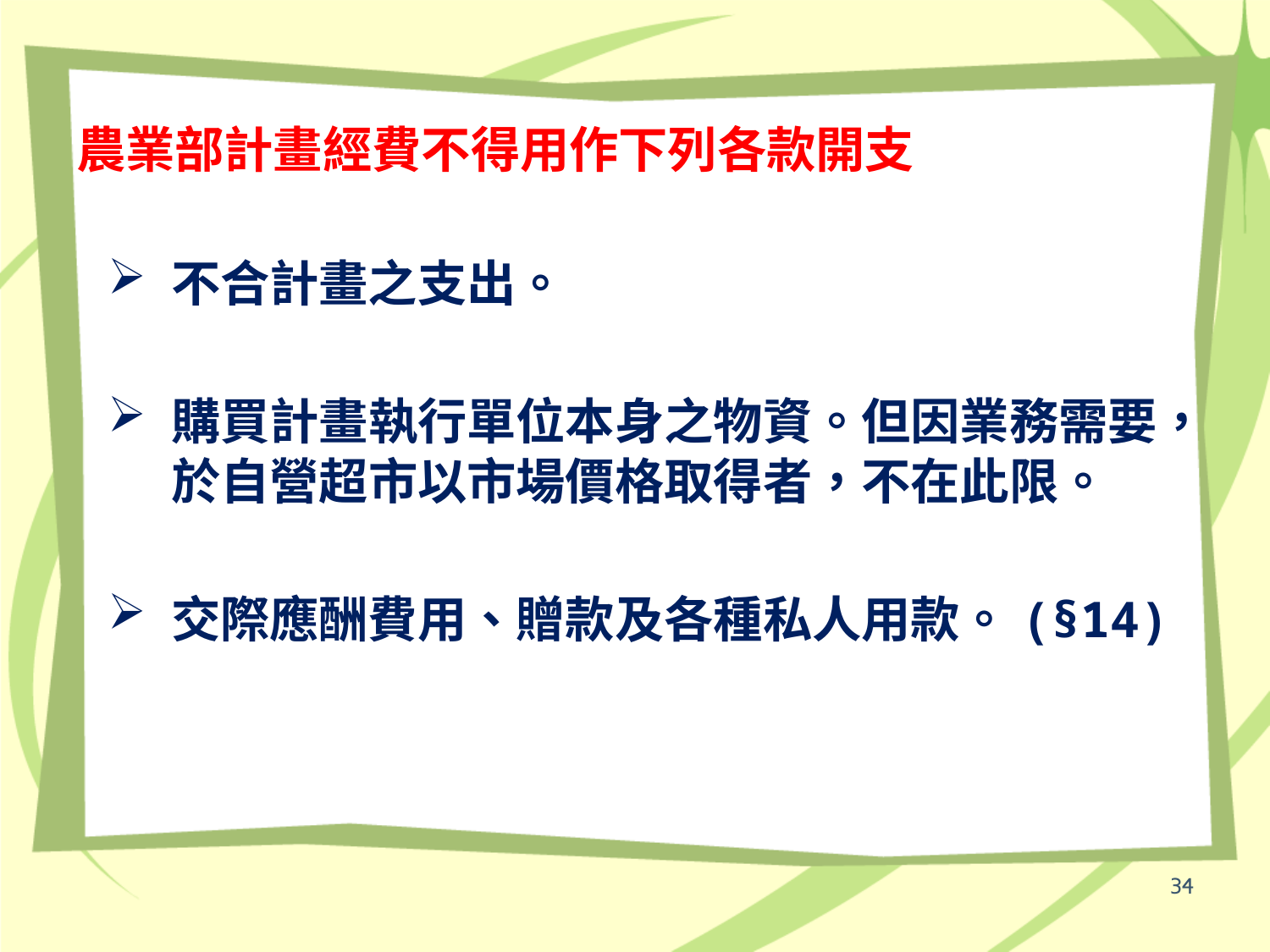

# 農業部計畫經費不得用作下列各款開支
不合計畫之支出。

購買計畫執行單位本身之物資。但因業務需要，於自營超市以市場價格取得者，不在此限。

交際應酬費用、贈款及各種私人用款。(§14)

34